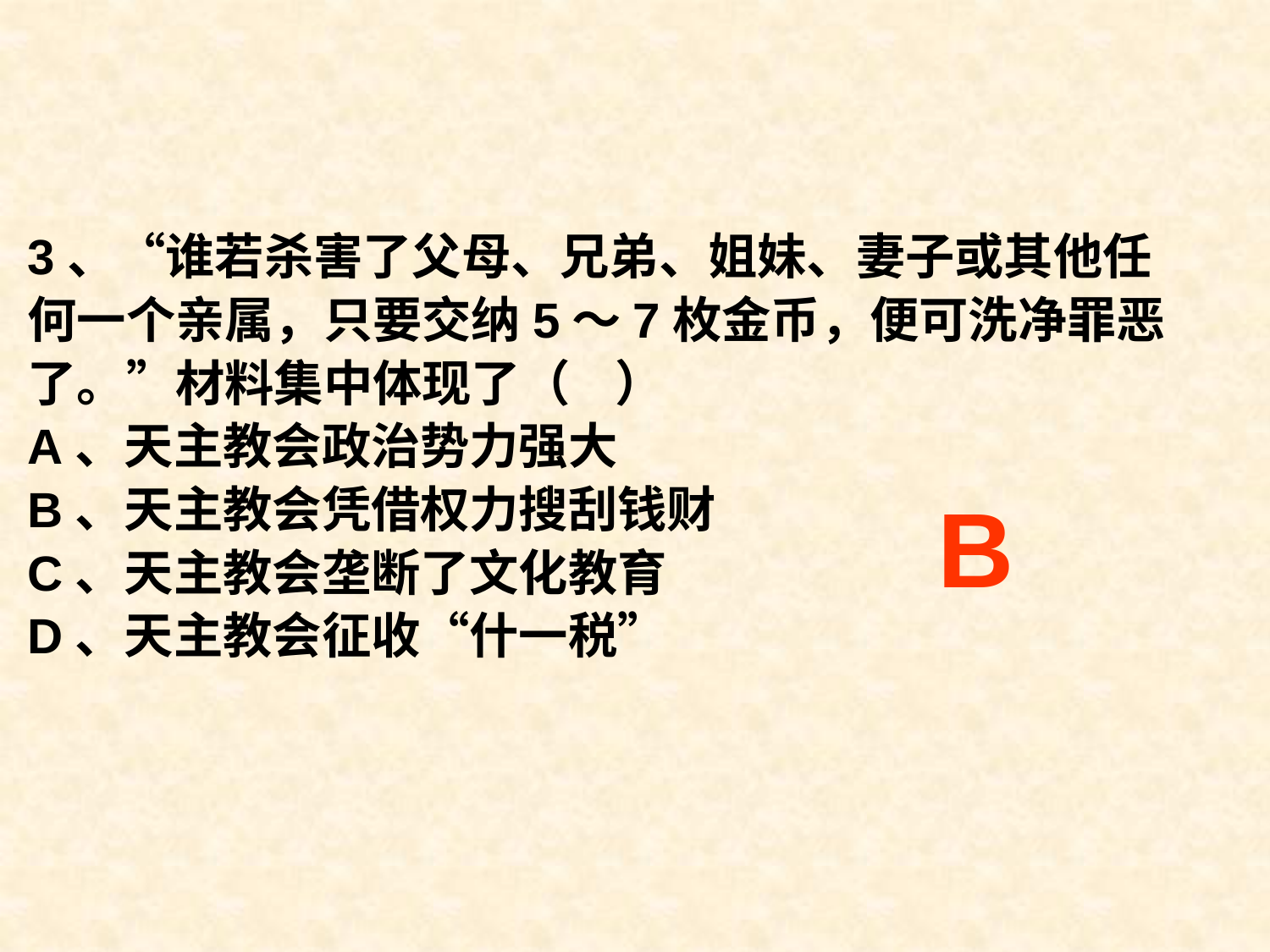

3、“谁若杀害了父母、兄弟、姐妹、妻子或其他任
何一个亲属，只要交纳5～7枚金币，便可洗净罪恶
了。”材料集中体现了（    ）
A、天主教会政治势力强大
B、天主教会凭借权力搜刮钱财
C、天主教会垄断了文化教育
D、天主教会征收“什一税”

B